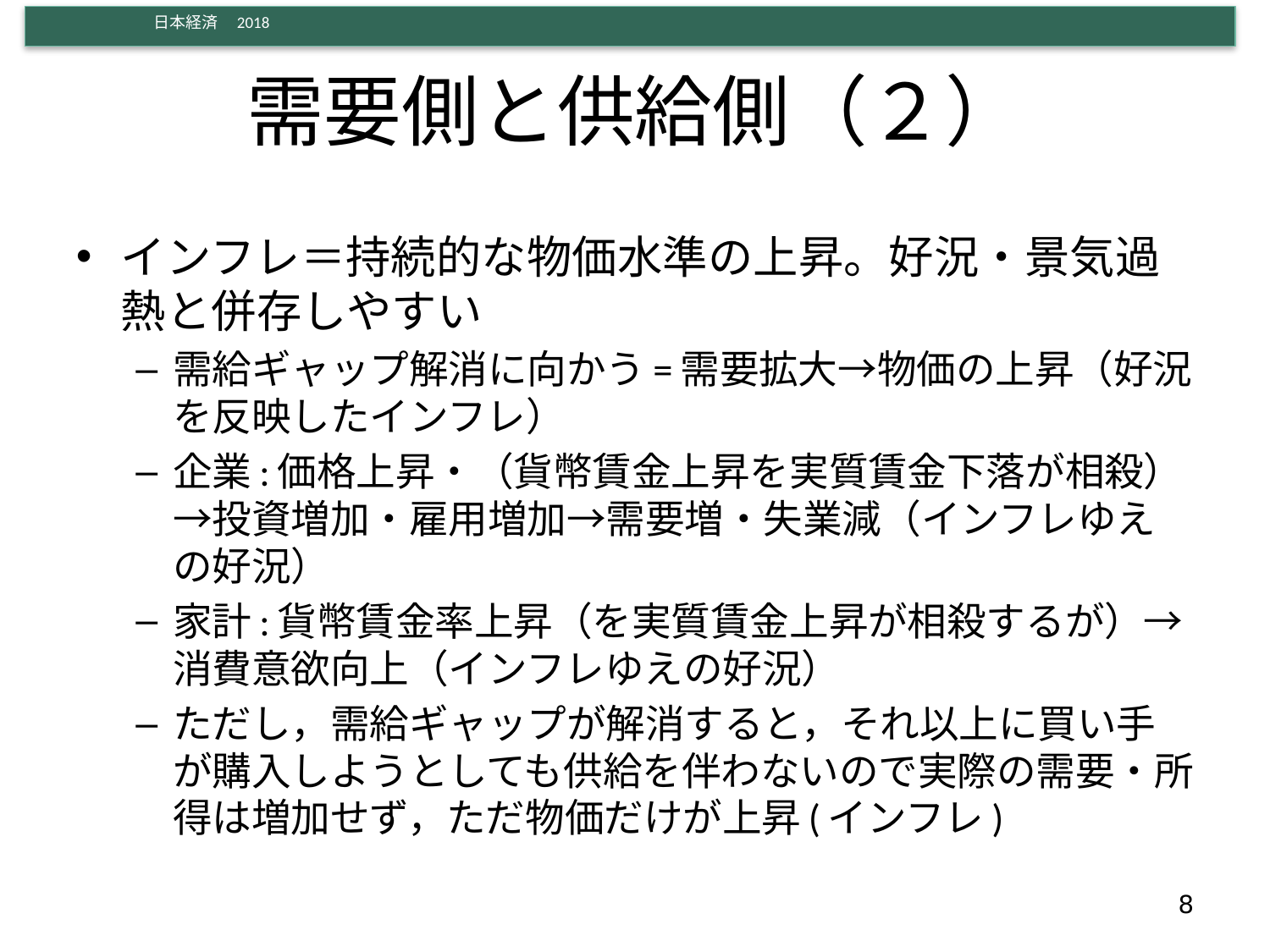

# 需要側と供給側（２）
インフレ＝持続的な物価水準の上昇。好況・景気過熱と併存しやすい
需給ギャップ解消に向かう=需要拡大→物価の上昇（好況を反映したインフレ）
企業:価格上昇・（貨幣賃金上昇を実質賃金下落が相殺）→投資増加・雇用増加→需要増・失業減（インフレゆえの好況）
家計:貨幣賃金率上昇（を実質賃金上昇が相殺するが）→消費意欲向上（インフレゆえの好況）
ただし，需給ギャップが解消すると，それ以上に買い手が購入しようとしても供給を伴わないので実際の需要・所得は増加せず，ただ物価だけが上昇(インフレ)

8